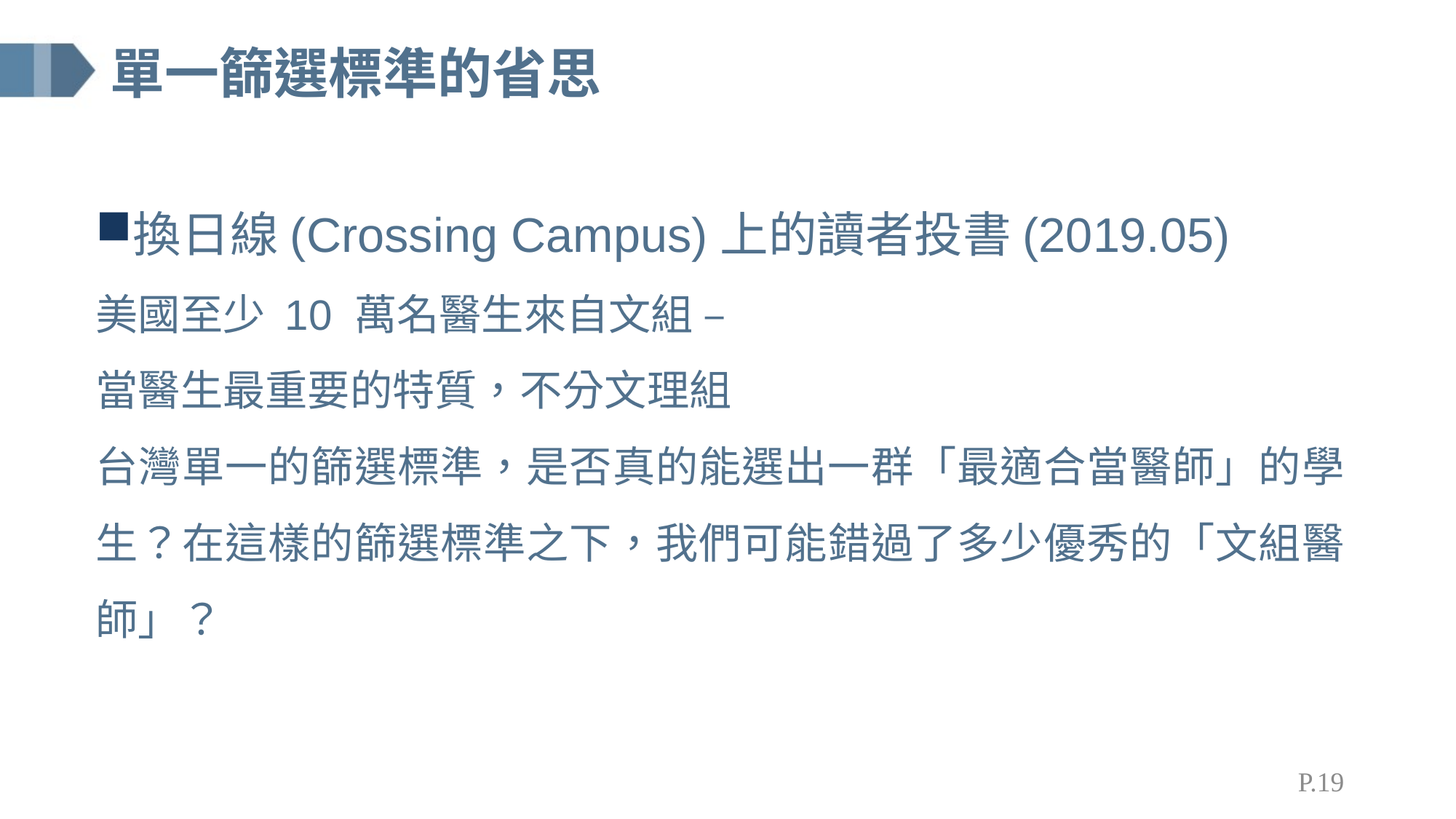

# 單一篩選標準的省思
換日線(Crossing Campus)上的讀者投書(2019.05)
美國至少 10 萬名醫生來自文組 –
當醫生最重要的特質，不分文理組
台灣單一的篩選標準，是否真的能選出一群「最適合當醫師」的學生？在這樣的篩選標準之下，我們可能錯過了多少優秀的「文組醫師」？

P.19